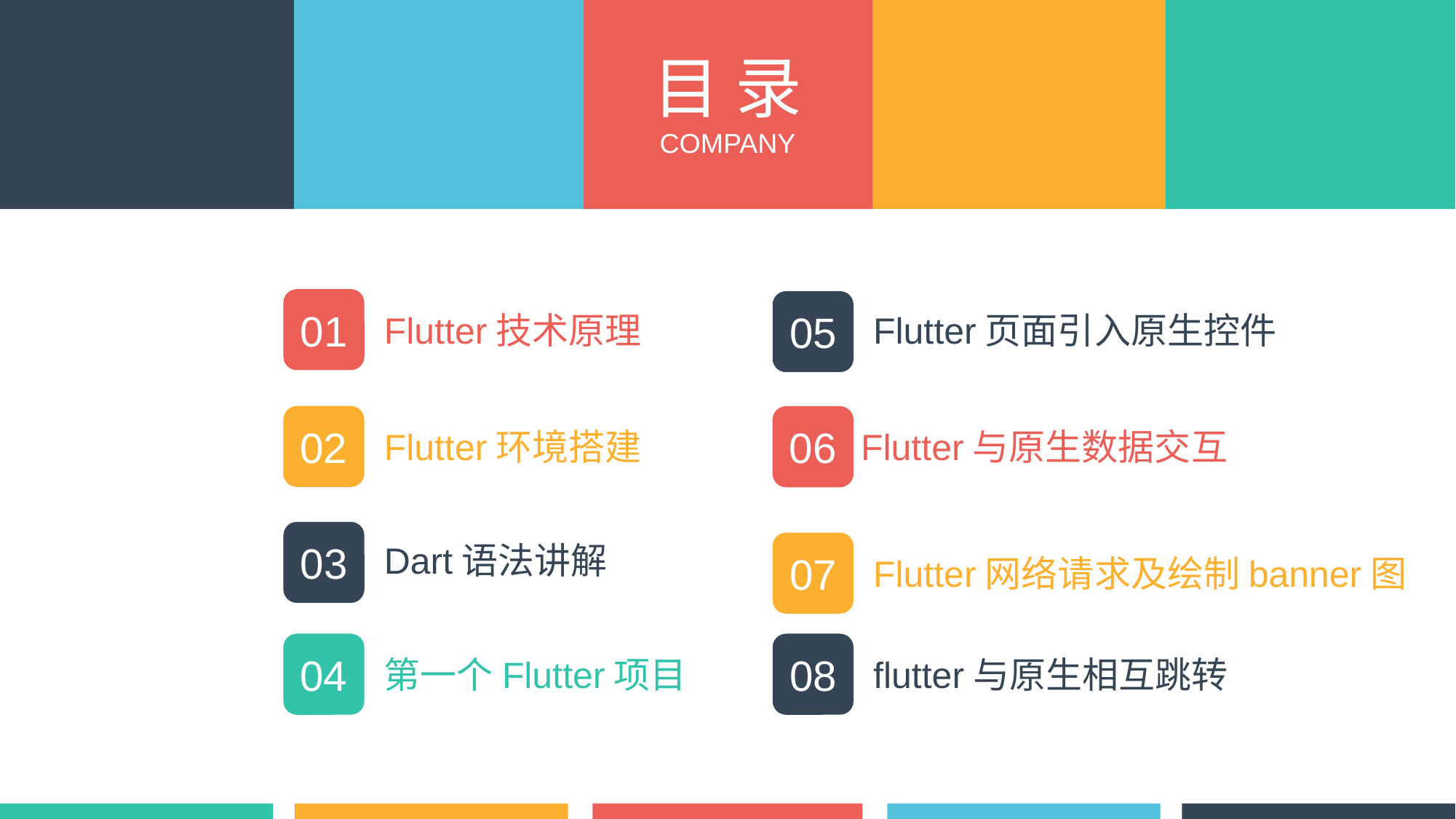

目 录
COMPANY
01
Flutter技术原理
05
Flutter页面引入原生控件
02
Flutter环境搭建
06
 Flutter与原生数据交互
03
Dart语法讲解
07
Flutter网络请求及绘制banner图
04
第一个Flutter项目
08
flutter与原生相互跳转